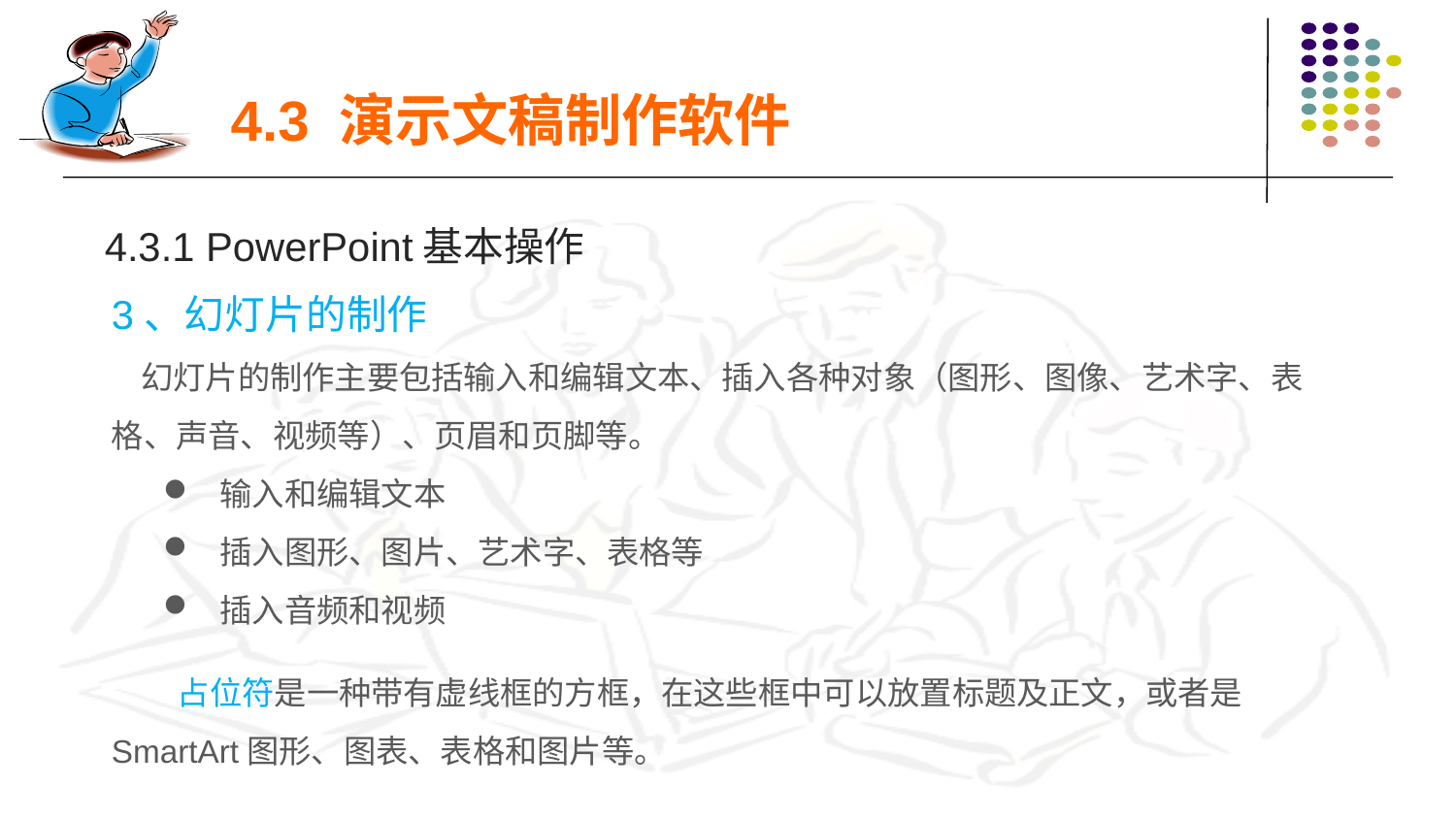

4.3 演示文稿制作软件
4.3.1 PowerPoint基本操作
3、幻灯片的制作
   幻灯片的制作主要包括输入和编辑文本、插入各种对象（图形、图像、艺术字、表格、声音、视频等）、页眉和页脚等。
  输入和编辑文本
  插入图形、图片、艺术字、表格等
  插入音频和视频
        占位符是一种带有虚线框的方框，在这些框中可以放置标题及正文，或者是SmartArt图形、图表、表格和图片等。